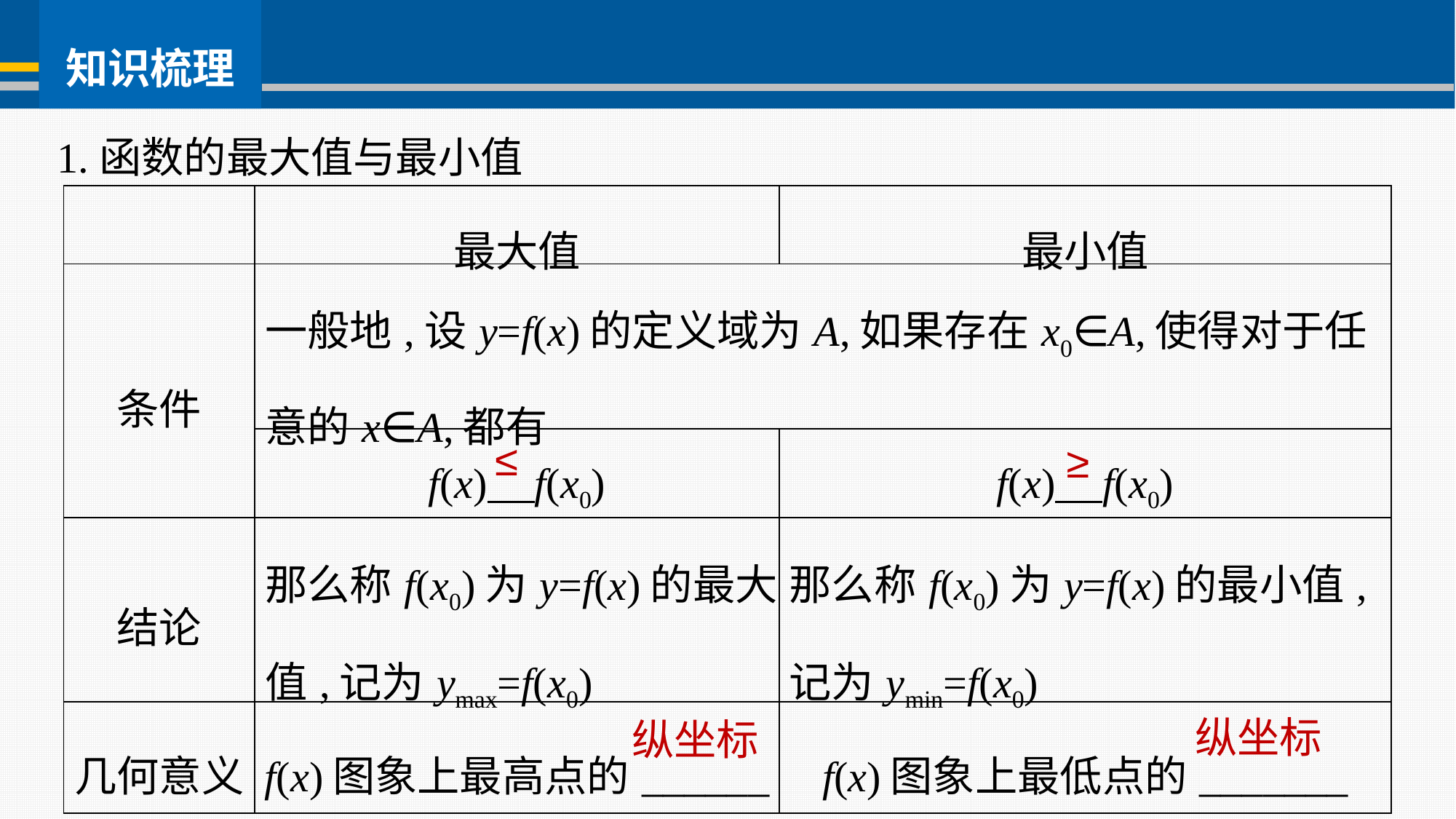

1.函数的最大值与最小值
|  | 最大值 | 最小值 |
| --- | --- | --- |
| 条件 | 一般地,设y=f(x)的定义域为A,如果存在x0∈A,使得对于任意的x∈A,都有 |  |
|  | f(x) f(x0) | f(x) f(x0) |
| 结论 | 那么称f(x0)为y=f(x)的最大值,记为ymax=f(x0) | 那么称f(x0)为y=f(x)的最小值,记为ymin=f(x0) |
| 几何意义 | f(x)图象上最高点的\_\_\_\_\_\_ | f(x)图象上最低点的\_\_\_\_\_\_\_ |
≤
≥
纵坐标
纵坐标